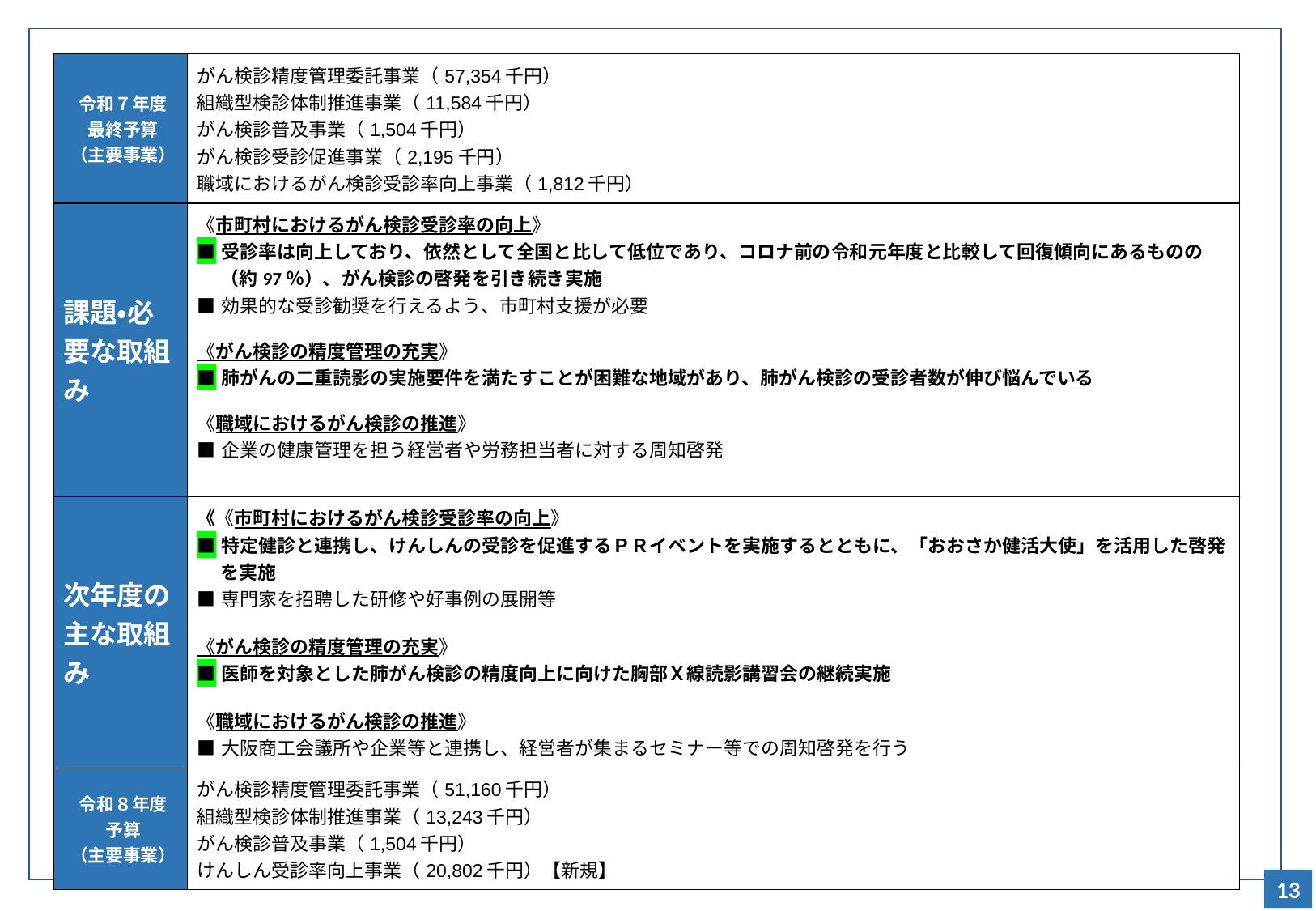

| 令和７年度 最終予算 （主要事業） | がん検診精度管理委託事業（57,354千円） 組織型検診体制推進事業（11,584千円） がん検診普及事業（1,504千円） がん検診受診促進事業（2,195千円） 職域におけるがん検診受診率向上事業（1,812千円） |
| --- | --- |
| 課題・必要な取組み | 《市町村におけるがん検診受診率の向上》 ■受診率は向上しており、依然として全国と比して低位であり、コロナ前の令和元年度と比較して回復傾向にあるものの（約97％）、がん検診の啓発を引き続き実施 ■効果的な受診勧奨を行えるよう、市町村支援が必要 《がん検診の精度管理の充実》 ■肺がんの二重読影の実施要件を満たすことが困難な地域があり、肺がん検診の受診者数が伸び悩んでいる 《職域におけるがん検診の推進》 ■企業の健康管理を担う経営者や労務担当者に対する周知啓発 |
| 次年度の主な取組み | 《《市町村におけるがん検診受診率の向上》 ■特定健診と連携し、けんしんの受診を促進するＰＲイベントを実施するとともに、「おおさか健活大使」を活用した啓発を実施 ■専門家を招聘した研修や好事例の展開等 《がん検診の精度管理の充実》 ■医師を対象とした肺がん検診の精度向上に向けた胸部Ｘ線読影講習会の継続実施 《職域におけるがん検診の推進》 ■大阪商工会議所や企業等と連携し、経営者が集まるセミナー等での周知啓発を行う |
| 令和８年度 予算 （主要事業） | がん検診精度管理委託事業（51,160千円） 組織型検診体制推進事業（13,243千円） がん検診普及事業（1,504千円） けんしん受診率向上事業（20,802千円）【新規】 |
13